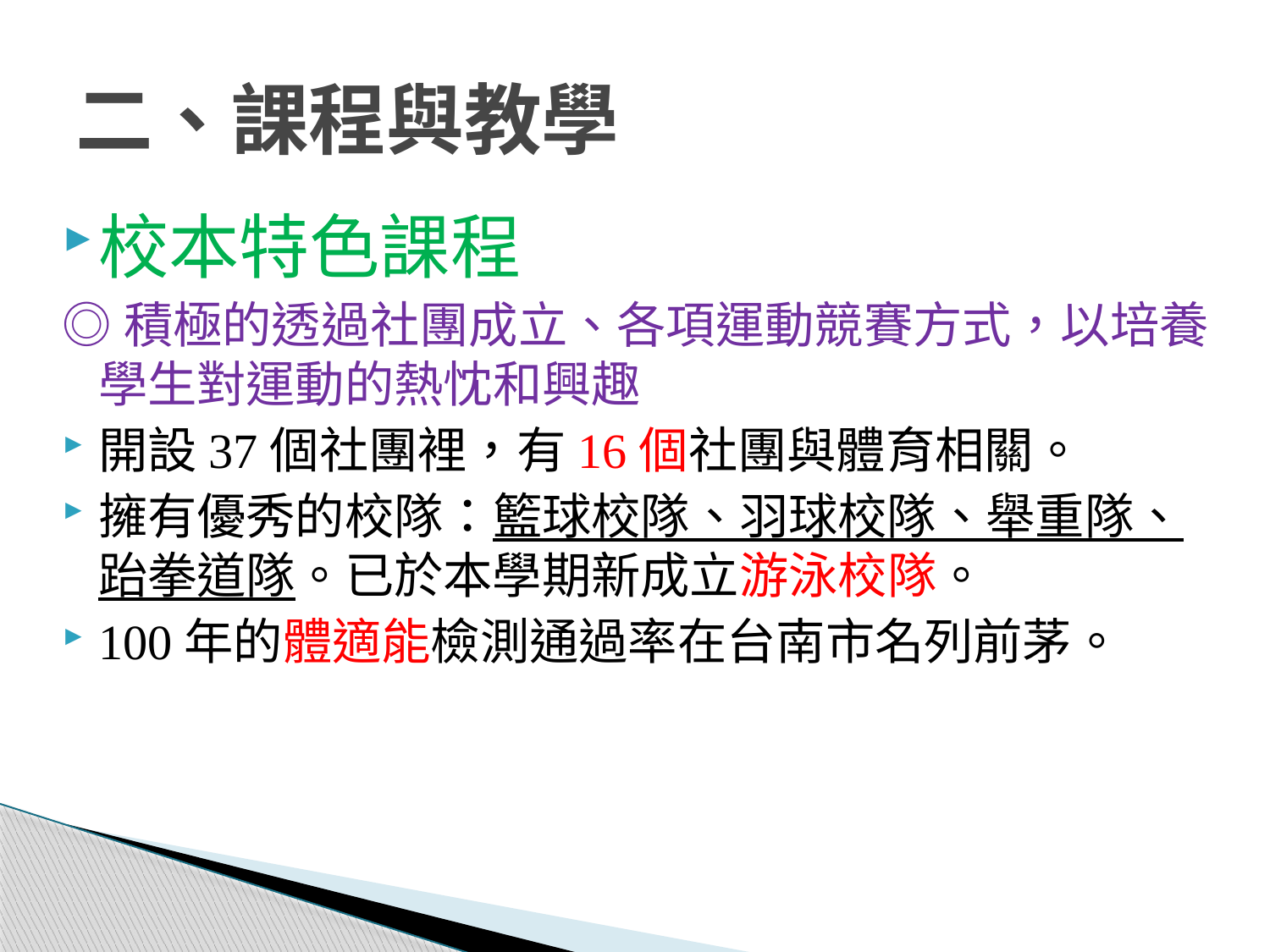

# 二、課程與教學
校本特色課程
◎積極的透過社團成立、各項運動競賽方式，以培養學生對運動的熱忱和興趣
開設37個社團裡，有16個社團與體育相關。
擁有優秀的校隊：籃球校隊、羽球校隊、舉重隊、跆拳道隊。已於本學期新成立游泳校隊。
100年的體適能檢測通過率在台南市名列前茅。